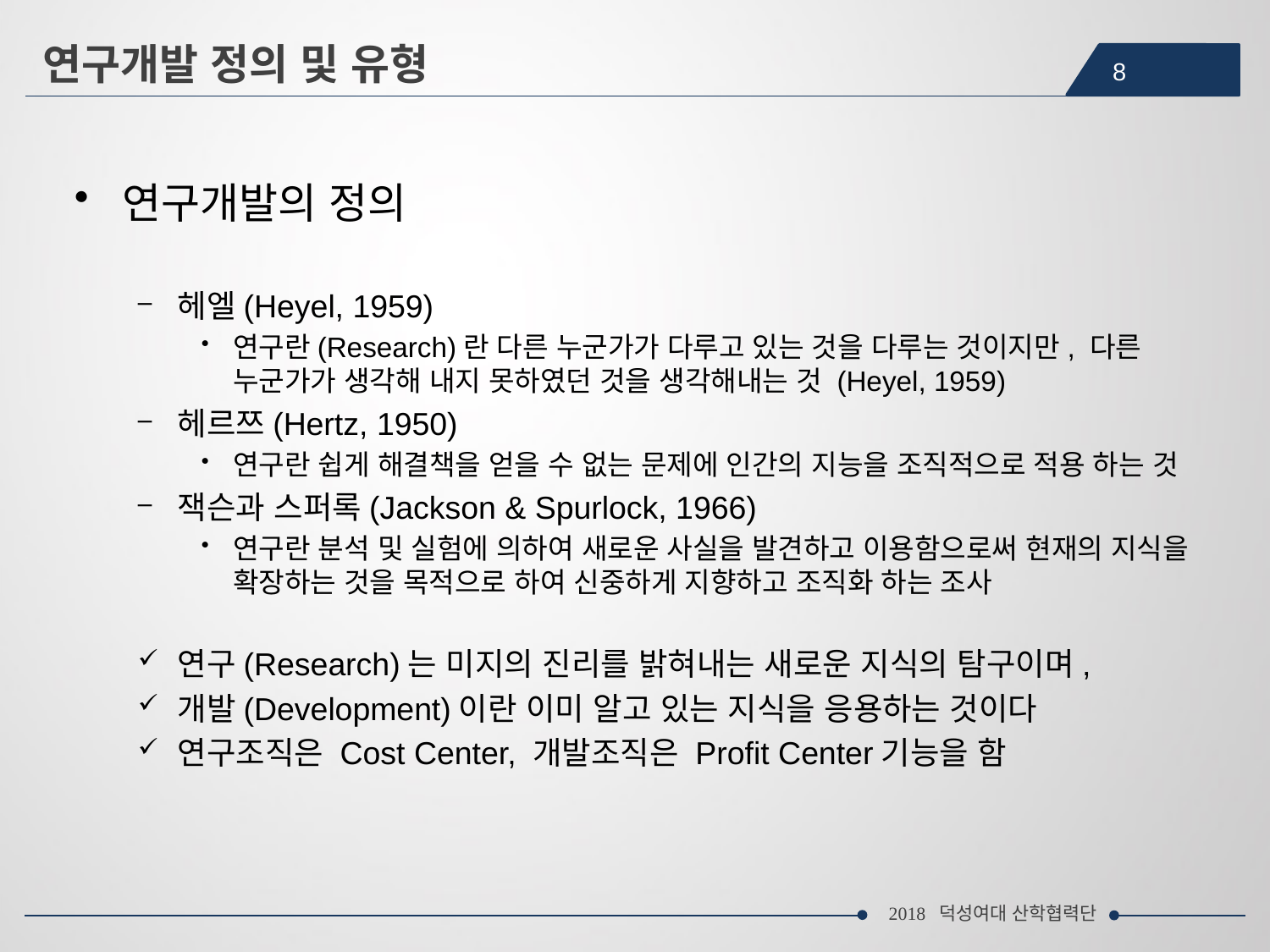

연구개발 정의 및 유형

8
연구개발의 정의

헤엘(Heyel, 1959)
연구란(Research)란 다른 누군가가 다루고 있는 것을 다루는 것이지만, 다른 누군가가 생각해 내지 못하였던 것을 생각해내는 것 (Heyel, 1959)
헤르쯔(Hertz, 1950)
연구란 쉽게 해결책을 얻을 수 없는 문제에 인간의 지능을 조직적으로 적용 하는 것
잭슨과 스퍼록(Jackson & Spurlock, 1966)
연구란 분석 및 실험에 의하여 새로운 사실을 발견하고 이용함으로써 현재의 지식을 확장하는 것을 목적으로 하여 신중하게 지향하고 조직화 하는 조사

연구(Research)는 미지의 진리를 밝혀내는 새로운 지식의 탐구이며,
개발(Development)이란 이미 알고 있는 지식을 응용하는 것이다
연구조직은 Cost Center, 개발조직은 Profit Center기능을 함